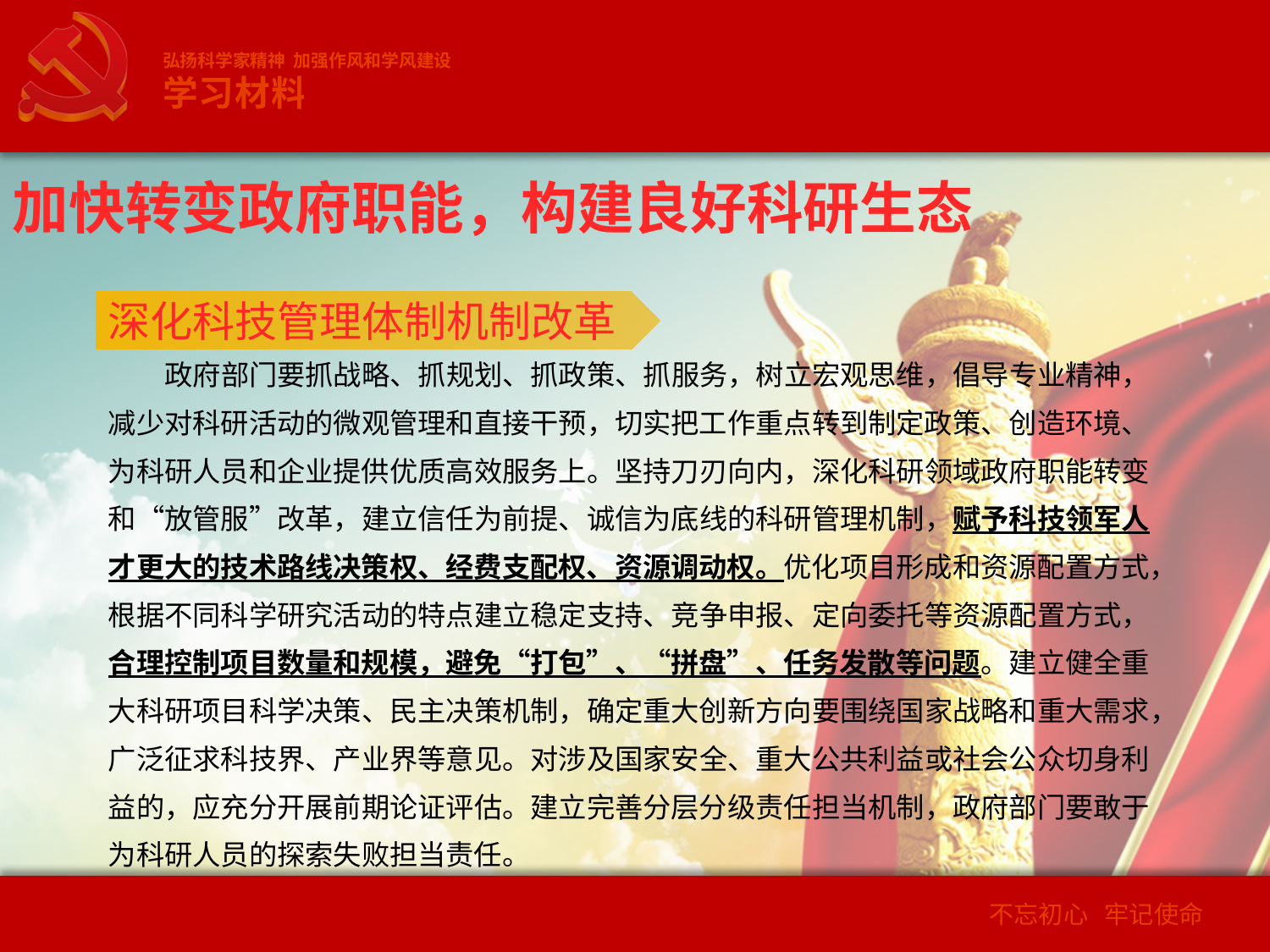

弘扬科学家精神  加强作风和学风建设
学习材料

加快转变政府职能，构建良好科研生态
深化科技管理体制机制改革
政府部门要抓战略、抓规划、抓政策、抓服务，树立宏观思维，倡导专业精神，减少对科研活动的微观管理和直接干预，切实把工作重点转到制定政策、创造环境、为科研人员和企业提供优质高效服务上。坚持刀刃向内，深化科研领域政府职能转变和“放管服”改革，建立信任为前提、诚信为底线的科研管理机制，赋予科技领军人才更大的技术路线决策权、经费支配权、资源调动权。优化项目形成和资源配置方式，根据不同科学研究活动的特点建立稳定支持、竞争申报、定向委托等资源配置方式，合理控制项目数量和规模，避免“打包”、“拼盘”、任务发散等问题。建立健全重大科研项目科学决策、民主决策机制，确定重大创新方向要围绕国家战略和重大需求，广泛征求科技界、产业界等意见。对涉及国家安全、重大公共利益或社会公众切身利益的，应充分开展前期论证评估。建立完善分层分级责任担当机制，政府部门要敢于为科研人员的探索失败担当责任。

2
不忘初心   牢记使命